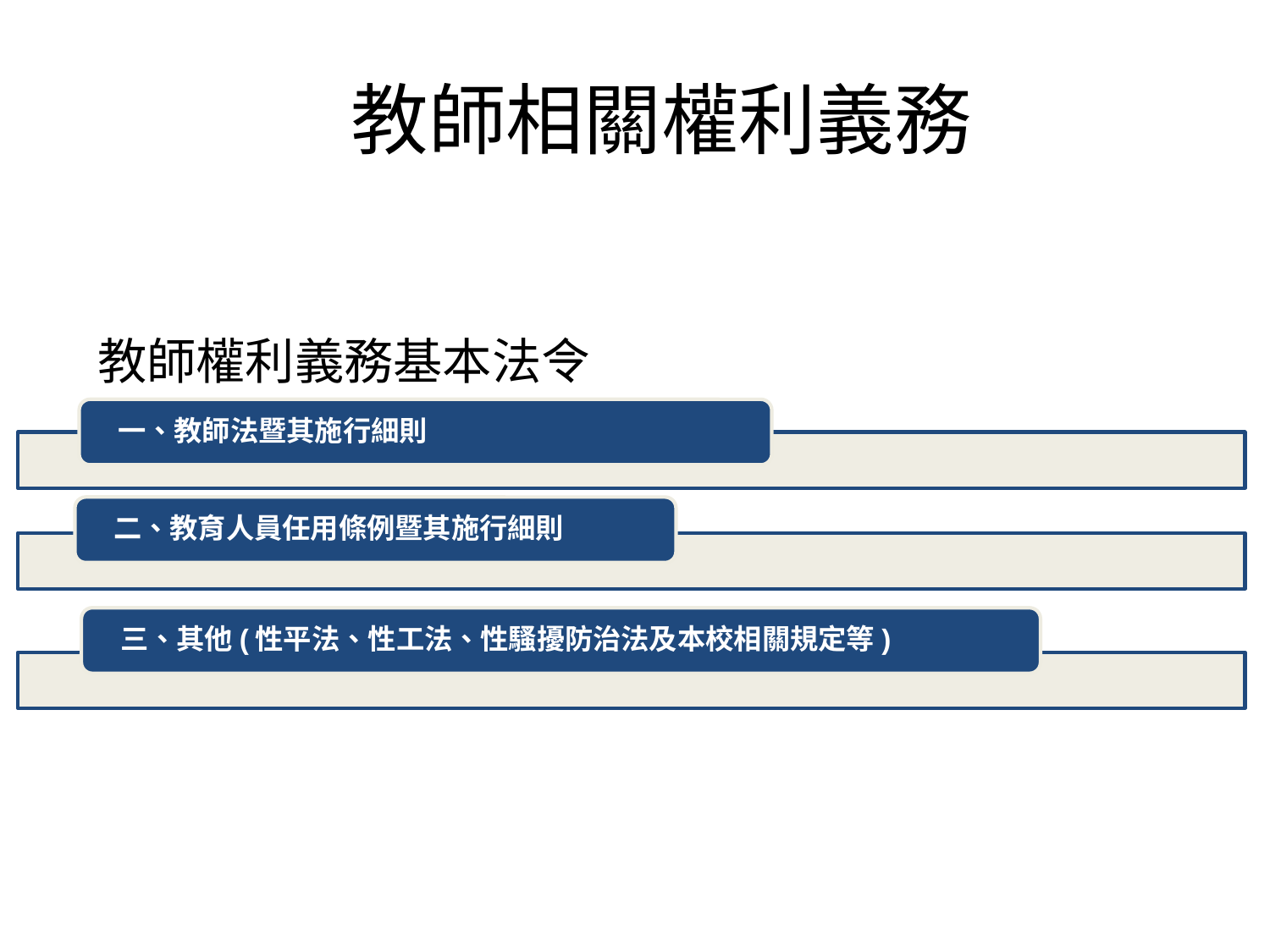

# 教師相關權利義務
一、教師法暨其施行細則
二、教育人員任用條例暨其施行細則
三、其他(性平法、性工法、性騷擾防治法及本校相關規定等)
教師權利義務基本法令